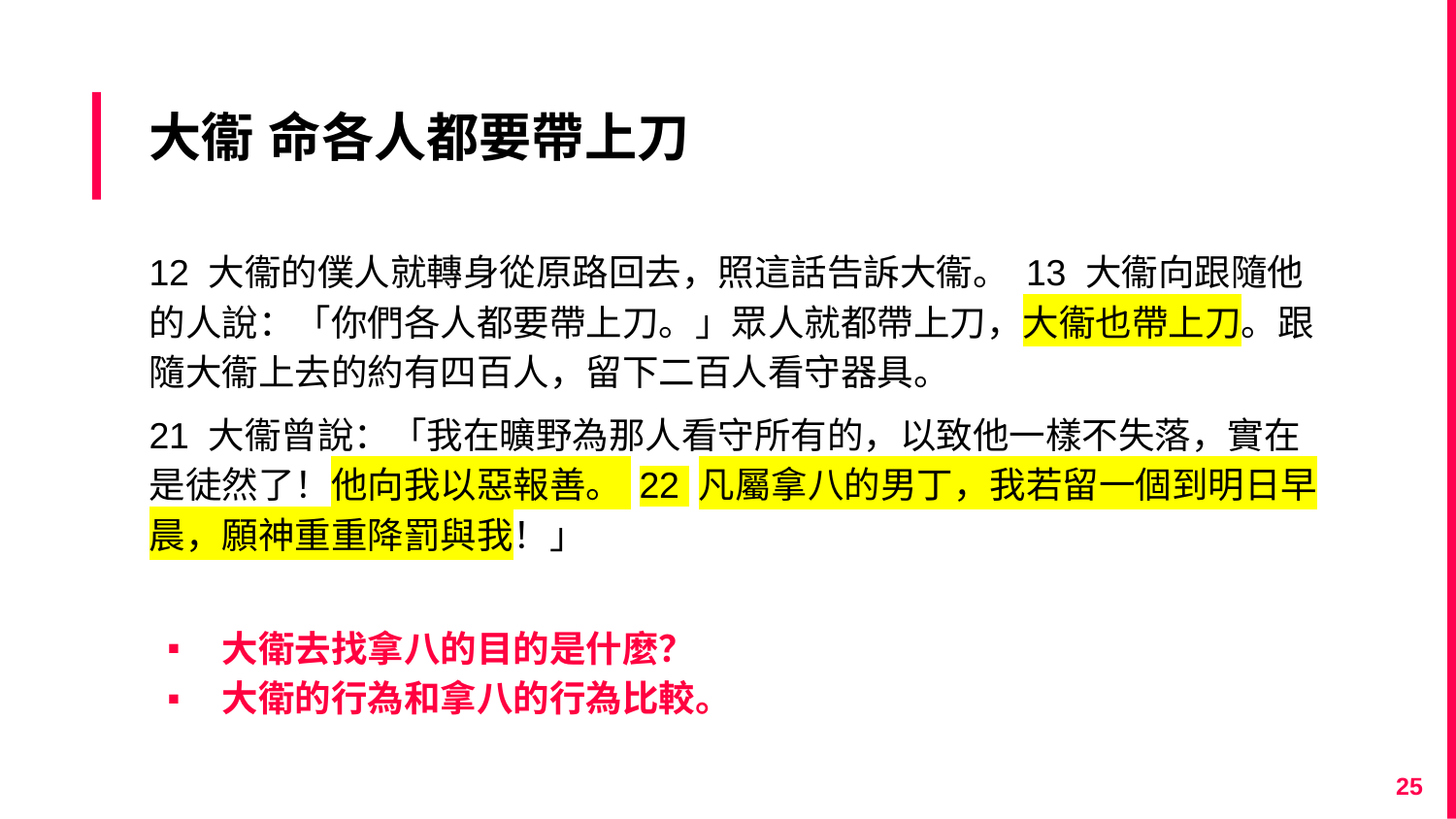

# 大衞 命各人都要帶上刀
12 大衞的僕人就轉身從原路回去，照這話告訴大衞。 13 大衞向跟隨他的人說：「你們各人都要帶上刀。」眾人就都帶上刀，大衞也帶上刀。跟隨大衞上去的約有四百人，留下二百人看守器具。
21 大衞曾說：「我在曠野為那人看守所有的，以致他一樣不失落，實在是徒然了！他向我以惡報善。 22 凡屬拿八的男丁，我若留一個到明日早晨，願神重重降罰與我！」

大衛去找拿八的目的是什麼？
大衛的行為和拿八的行為比較。

25